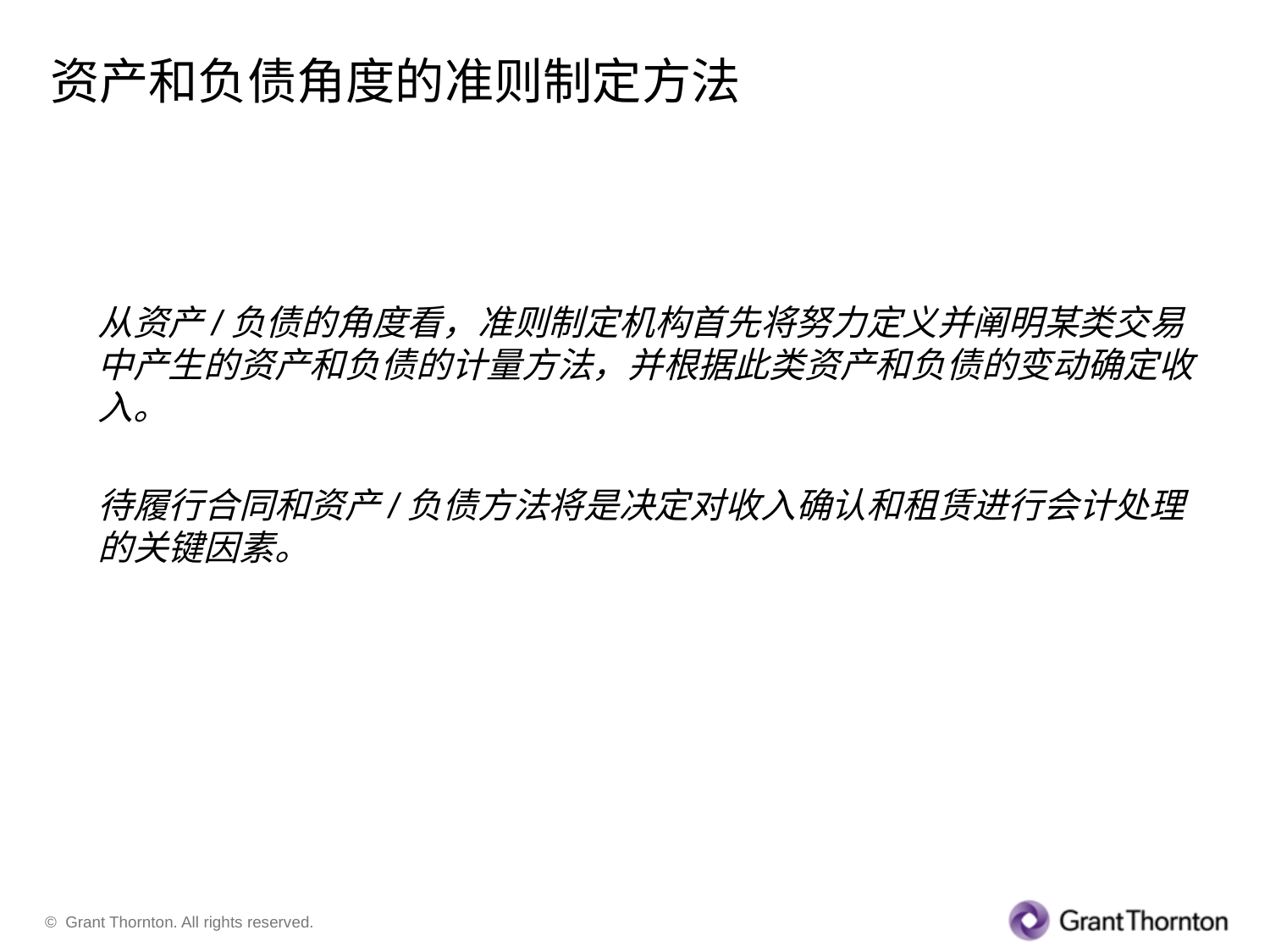

# 资产和负债角度的准则制定方法
从资产/负债的角度看，准则制定机构首先将努力定义并阐明某类交易中产生的资产和负债的计量方法，并根据此类资产和负债的变动确定收入。

待履行合同和资产/负债方法将是决定对收入确认和租赁进行会计处理的关键因素。